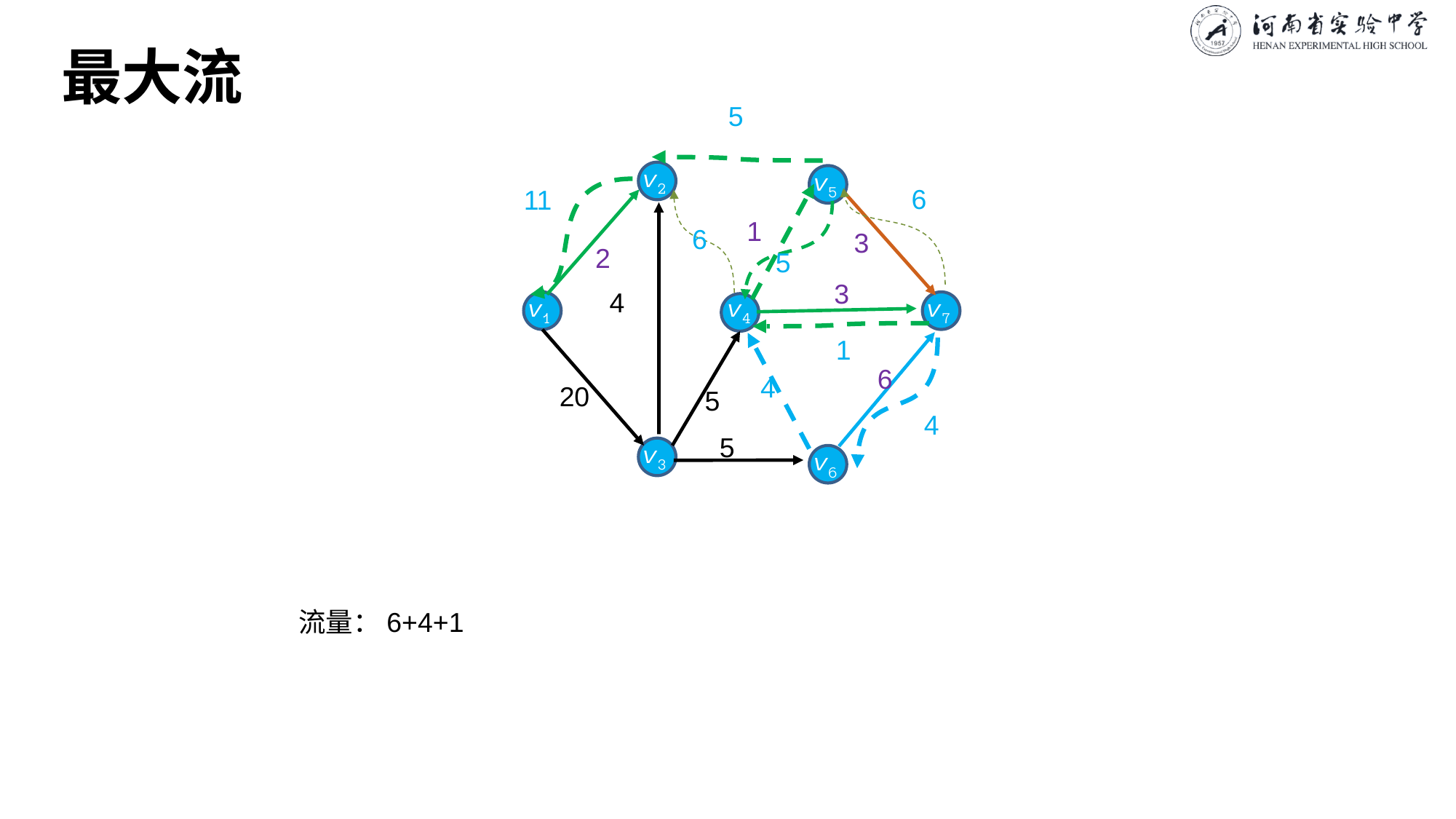

# 最大流
5
v2
v5

6
11
1
6
3
2
5
3
4
v1
v4
v7

1
6
4
20
5
4
5
v3

v6

流量：6+4+1